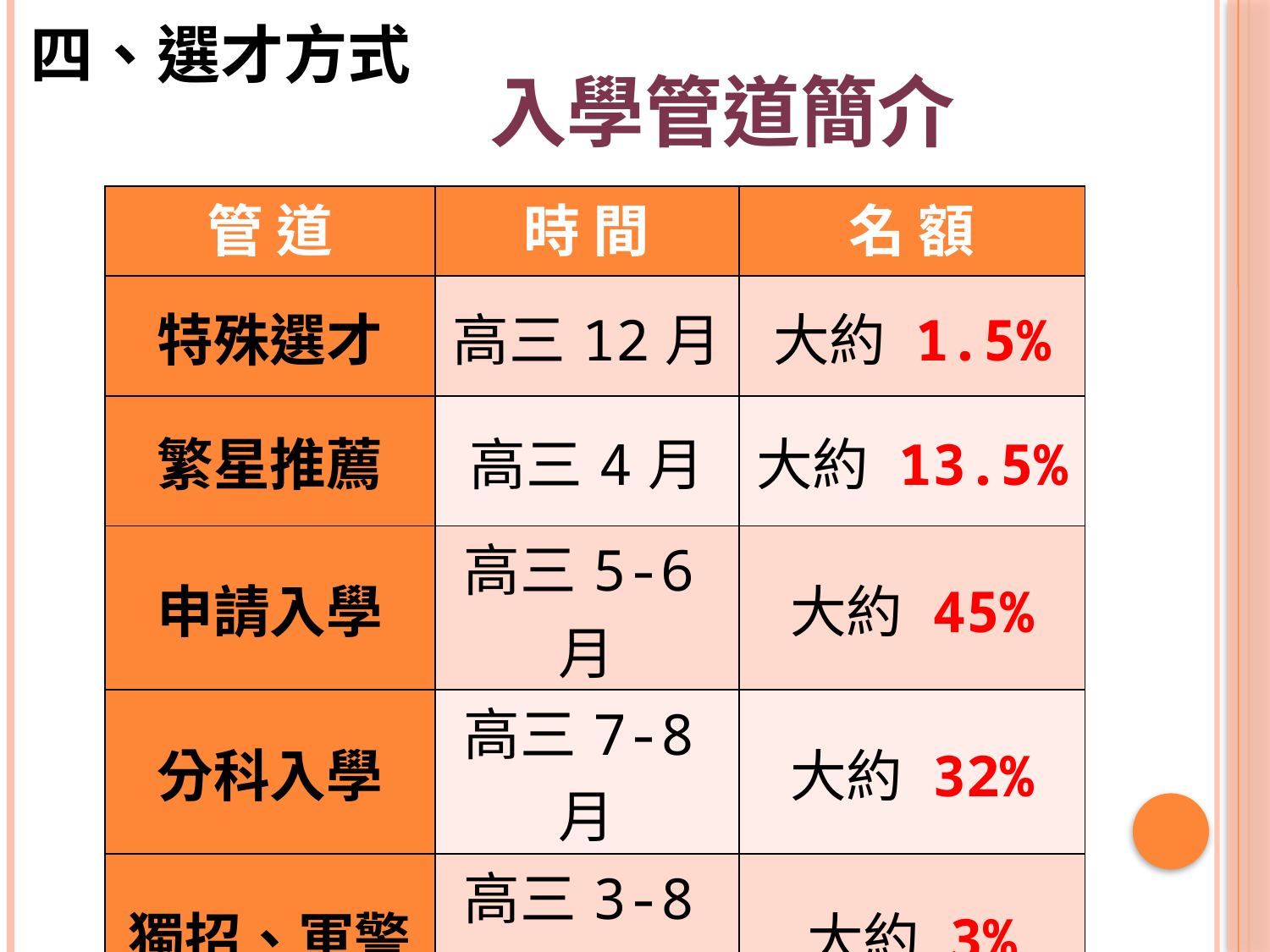

四、選才方式
入學管道簡介
| 管 道 | 時 間 | 名 額 |
| --- | --- | --- |
| 特殊選才 | 高三12月 | 大約 1.5% |
| 繁星推薦 | 高三4月 | 大約 13.5% |
| 申請入學 | 高三5-6月 | 大約 45% |
| 分科入學 | 高三7-8月 | 大約 32% |
| 獨招、軍警 | 高三3-8月 | 大約 3% |